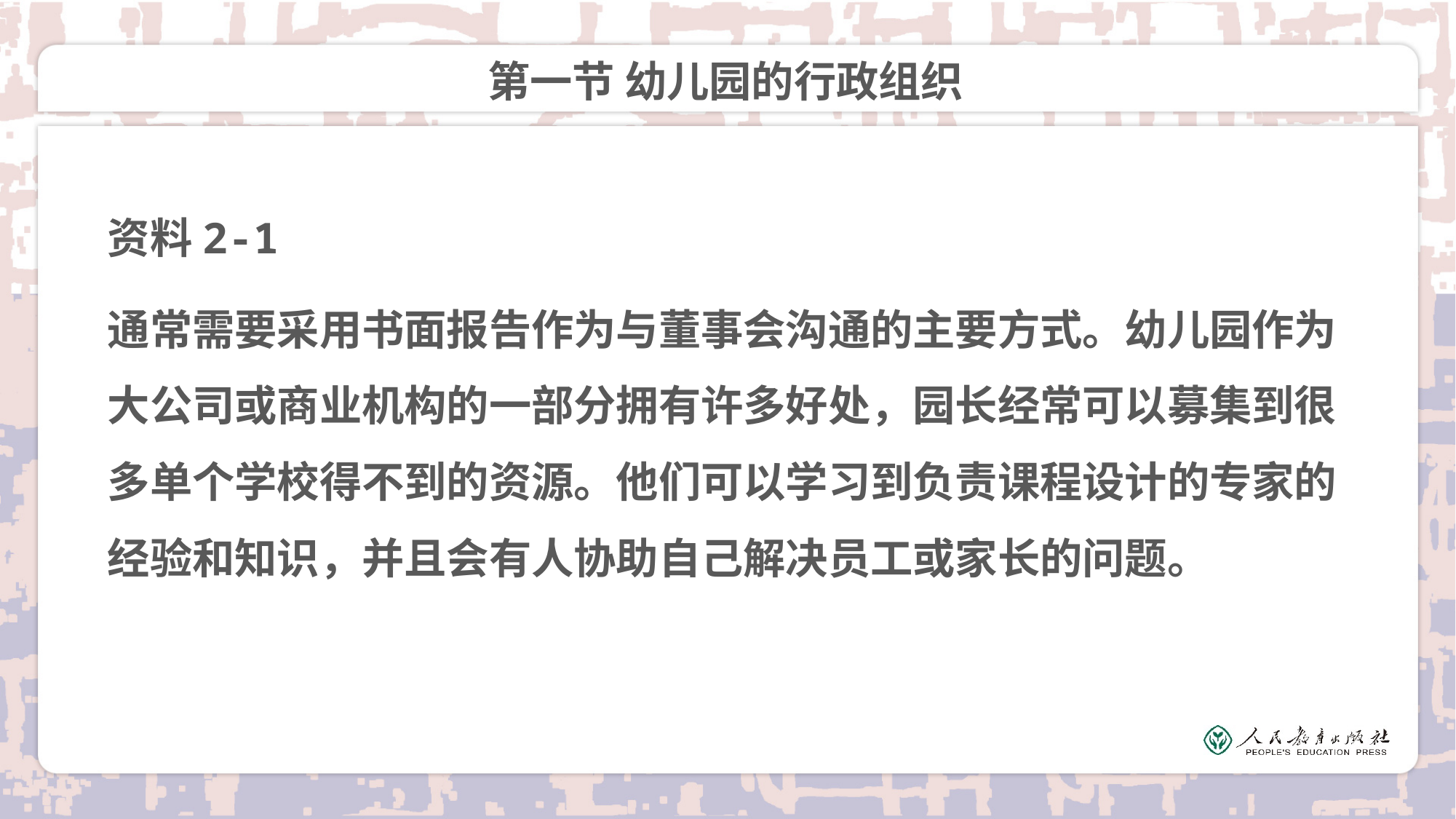

# 第一节 幼儿园的行政组织
资料2-1
通常需要采用书面报告作为与董事会沟通的主要方式。幼儿园作为大公司或商业机构的一部分拥有许多好处，园长经常可以募集到很多单个学校得不到的资源。他们可以学习到负责课程设计的专家的经验和知识，并且会有人协助自己解决员工或家长的问题。